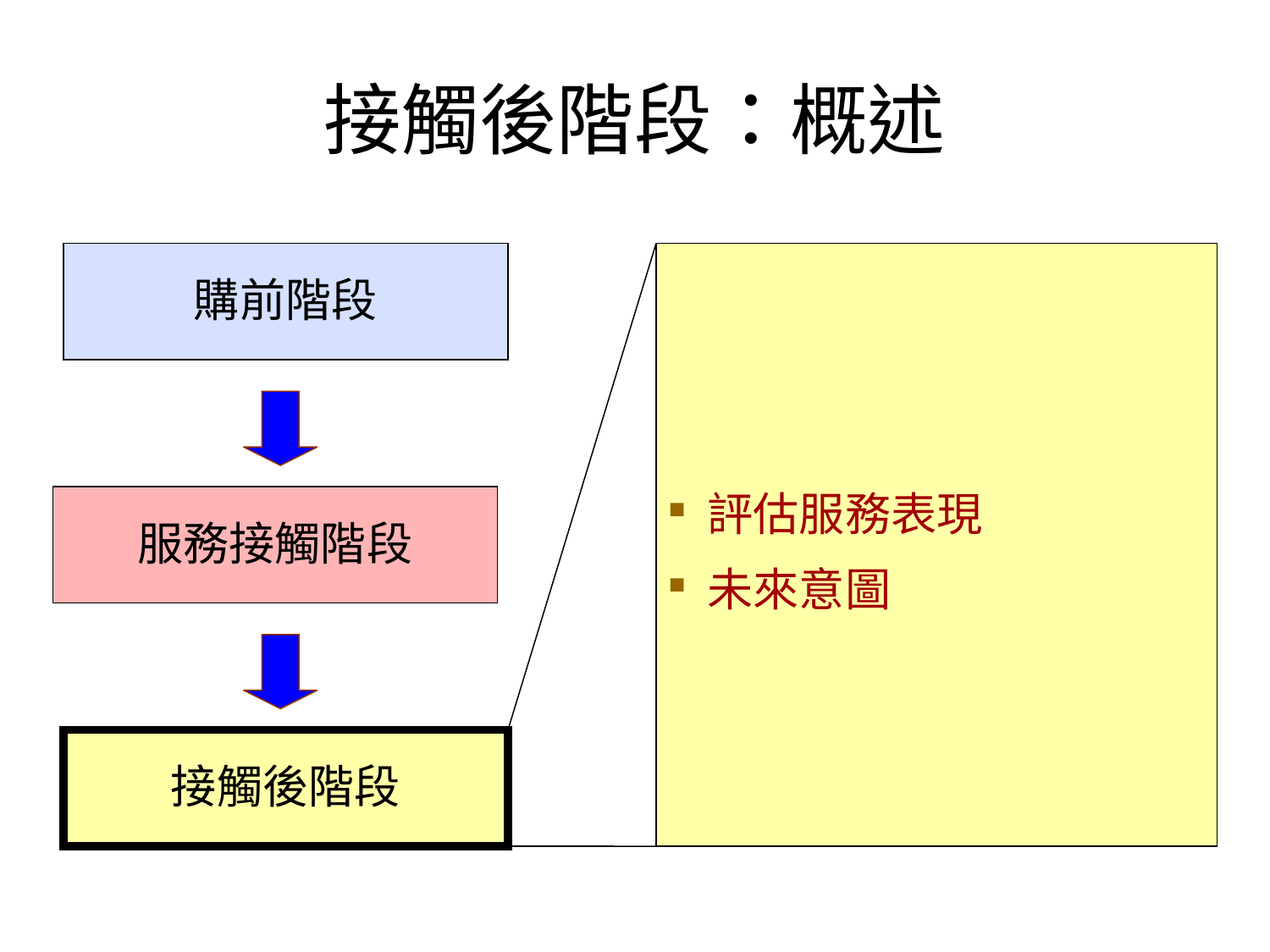

接觸後階段：概述

購前階段

 評估服務表現
 未來意圖

服務接觸階段

接觸後階段